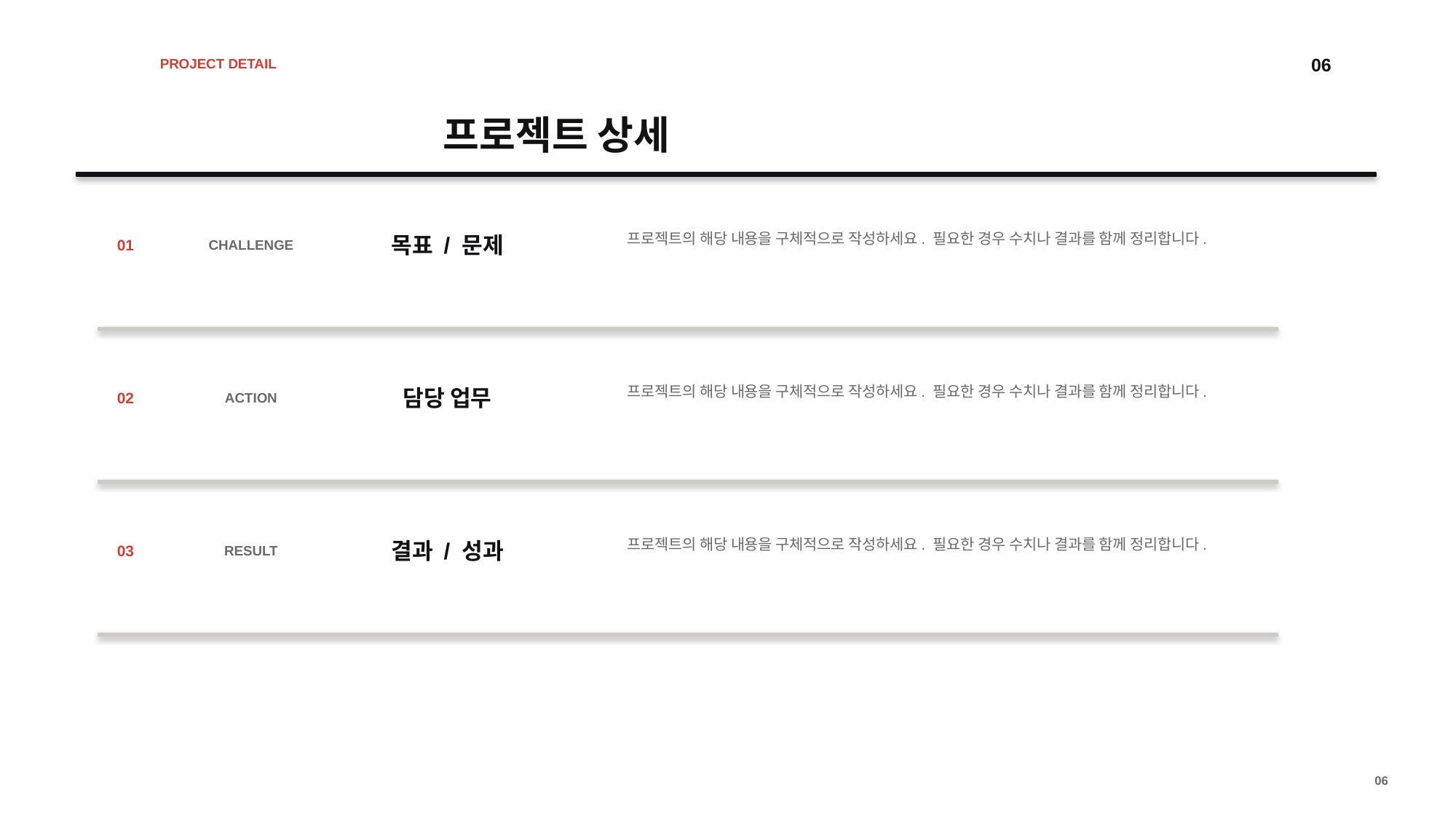

06
PROJECT DETAIL
프로젝트 상세

01
CHALLENGE
목표 / 문제
프로젝트의 해당 내용을 구체적으로 작성하세요. 필요한 경우 수치나 결과를 함께 정리합니다.

02
ACTION
담당 업무
프로젝트의 해당 내용을 구체적으로 작성하세요. 필요한 경우 수치나 결과를 함께 정리합니다.

03
RESULT
결과 / 성과
프로젝트의 해당 내용을 구체적으로 작성하세요. 필요한 경우 수치나 결과를 함께 정리합니다.

06